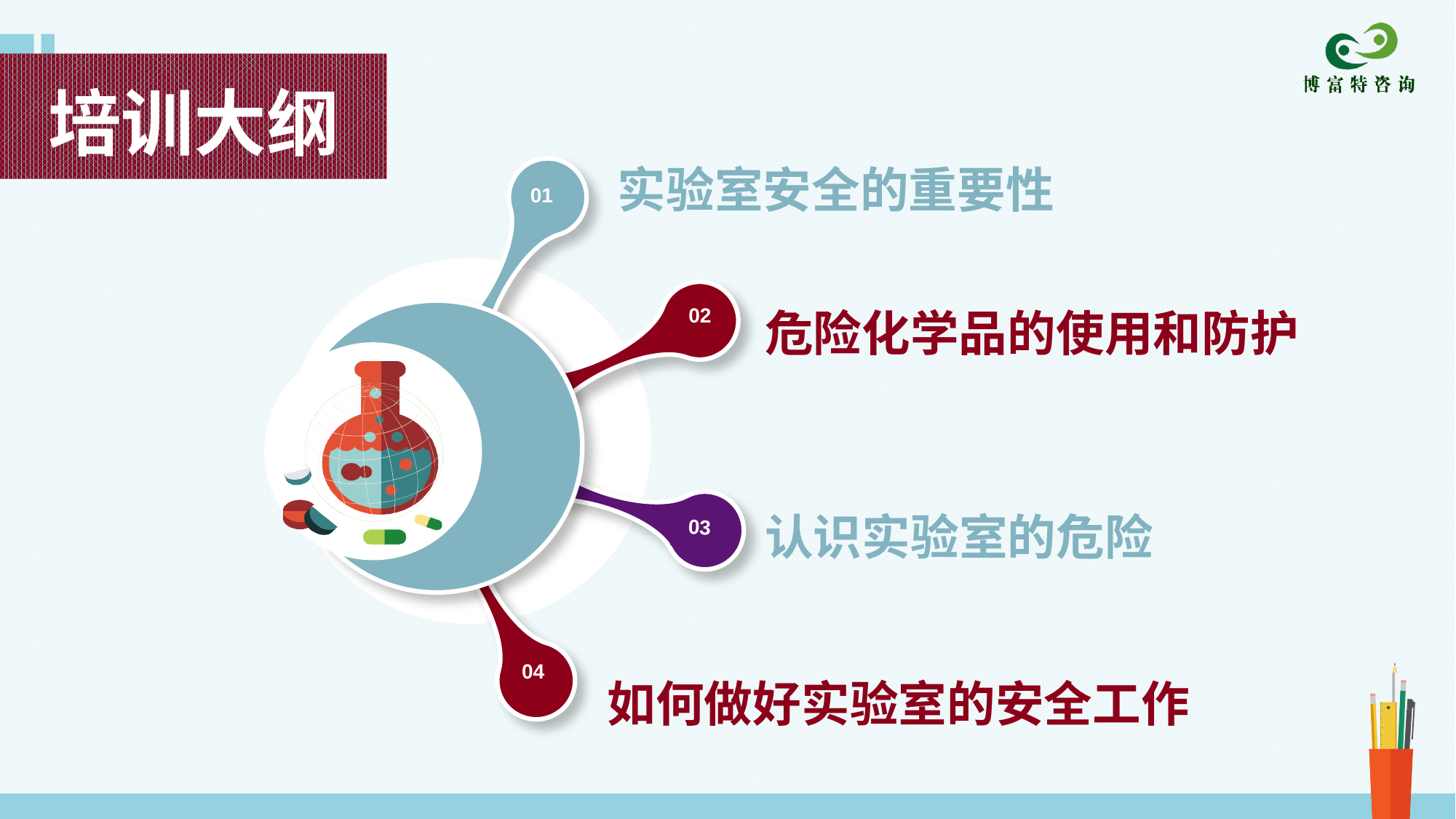

培训大纲
实验室安全的重要性

01

危险化学品的使用和防护
02

03

04
认识实验室的危险
如何做好实验室的安全工作